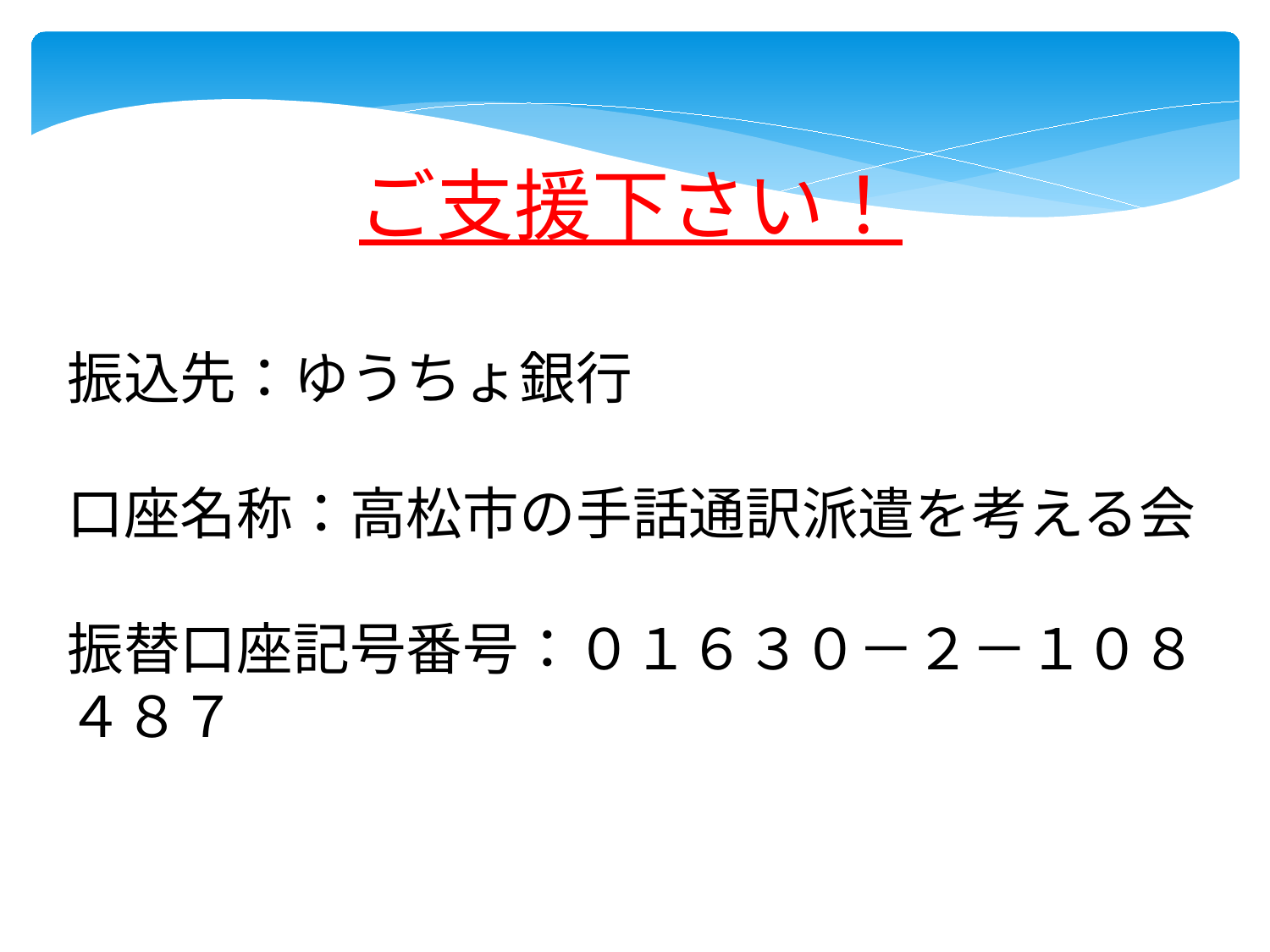

ご支援下さい！
振込先：ゆうちょ銀行

口座名称：高松市の手話通訳派遣を考える会

振替口座記号番号：０１６３０－２－１０８４８７